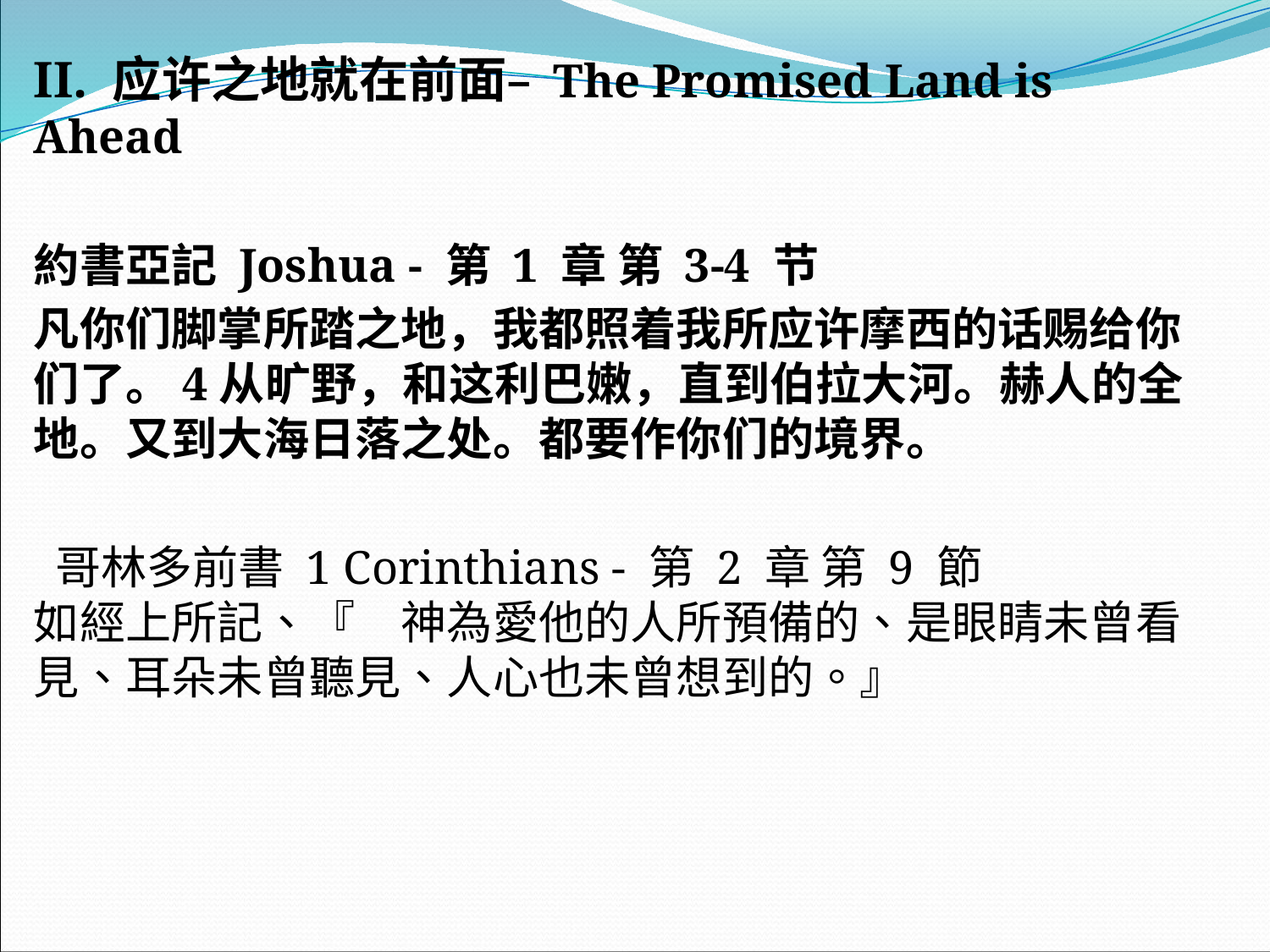

II. 应许之地就在前面– The Promised Land is Ahead

約書亞記 Joshua - 第 1 章 第 3-4 节
凡你们脚掌所踏之地，我都照着我所应许摩西的话赐给你们了。4从旷野，和这利巴嫩，直到伯拉大河。赫人的全地。又到大海日落之处。都要作你们的境界。

 哥林多前書 1 Corinthians - 第 2 章 第 9 節
如經上所記、『　神為愛他的人所預備的、是眼睛未曾看見、耳朵未曾聽見、人心也未曾想到的。』
#